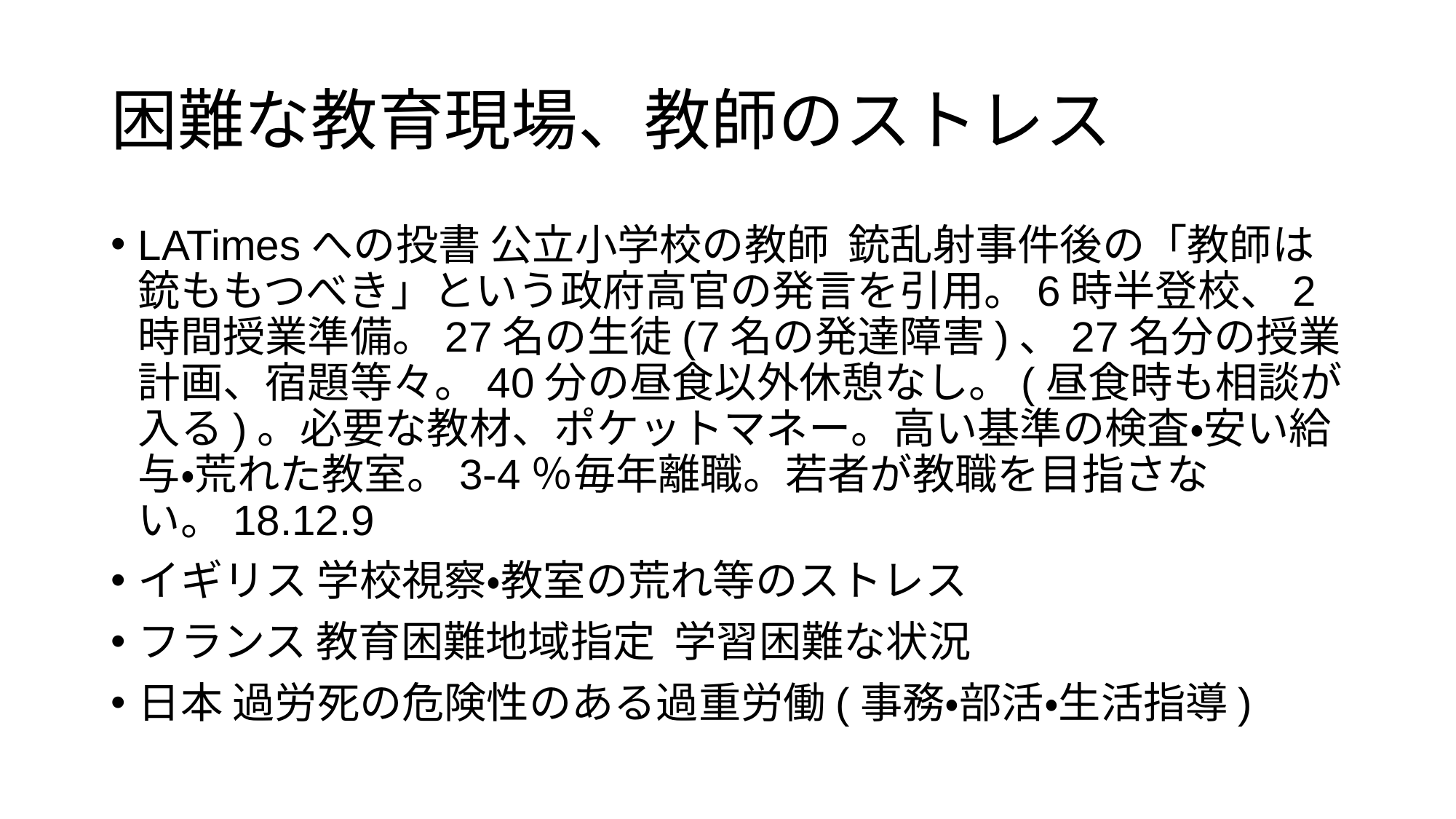

# 困難な教育現場、教師のストレス
LATimesへの投書 公立小学校の教師  銃乱射事件後の「教師は銃ももつべき」という政府高官の発言を引用。6時半登校、2時間授業準備。27名の生徒(7名の発達障害)、27名分の授業計画、宿題等々。40分の昼食以外休憩なし。(昼食時も相談が入る)。必要な教材、ポケットマネー。高い基準の検査・安い給与・荒れた教室。3-4％毎年離職。若者が教職を目指さない。18.12.9
イギリス 学校視察・教室の荒れ等のストレス
フランス 教育困難地域指定  学習困難な状況
日本 過労死の危険性のある過重労働(事務・部活・生活指導)